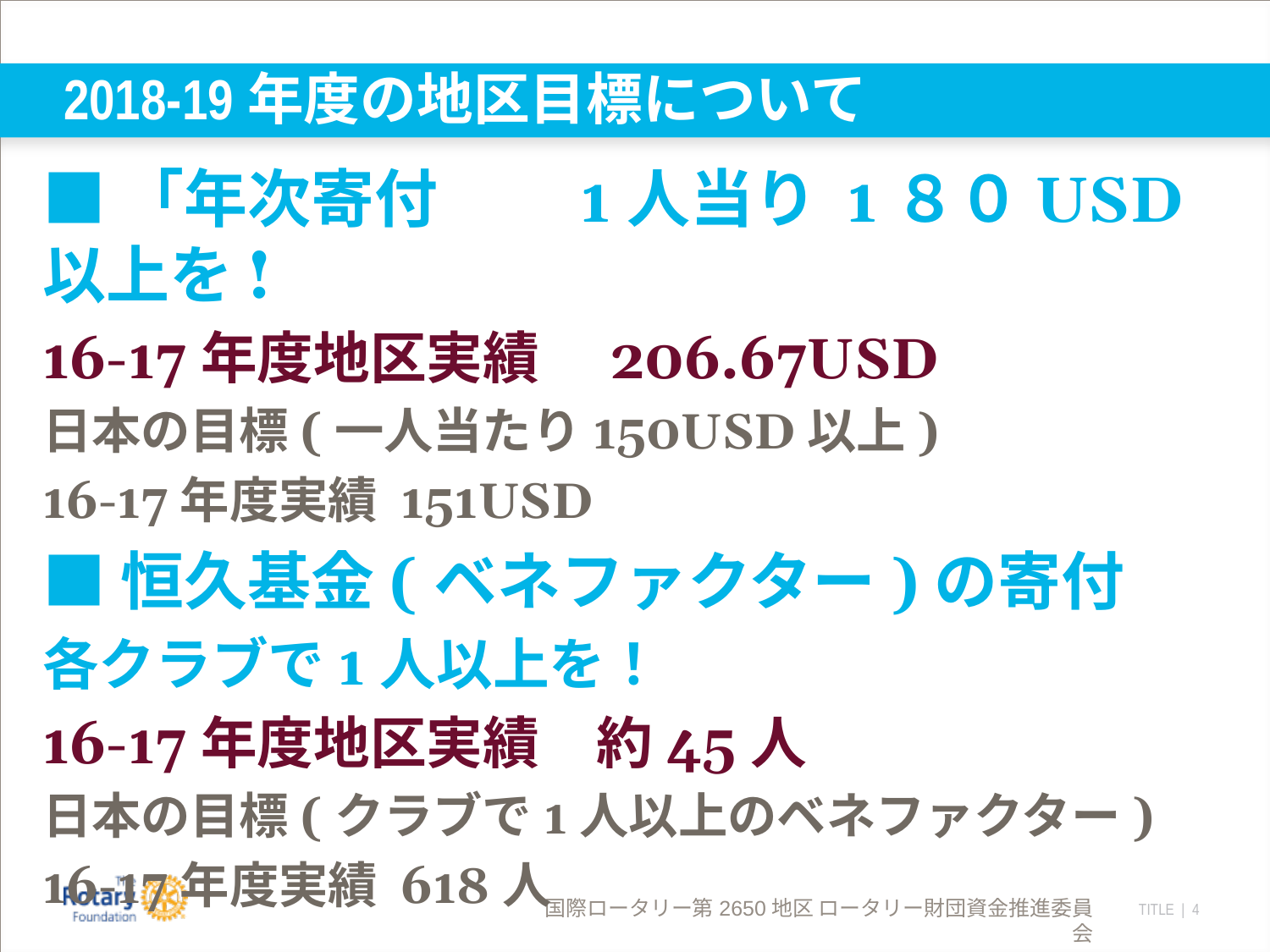

# 2018-19年度の地区目標について
■「年次寄付　　1人当り 1８０USD以上を!
16-17年度地区実績　206.67USD
日本の目標(一人当たり150USD以上)
16-17年度実績 151USD
■恒久基金(ベネファクター)の寄付
各クラブで1人以上を！
16-17年度地区実績　約45人
日本の目標(クラブで1人以上のベネファクター)
16-17年度実績 618人